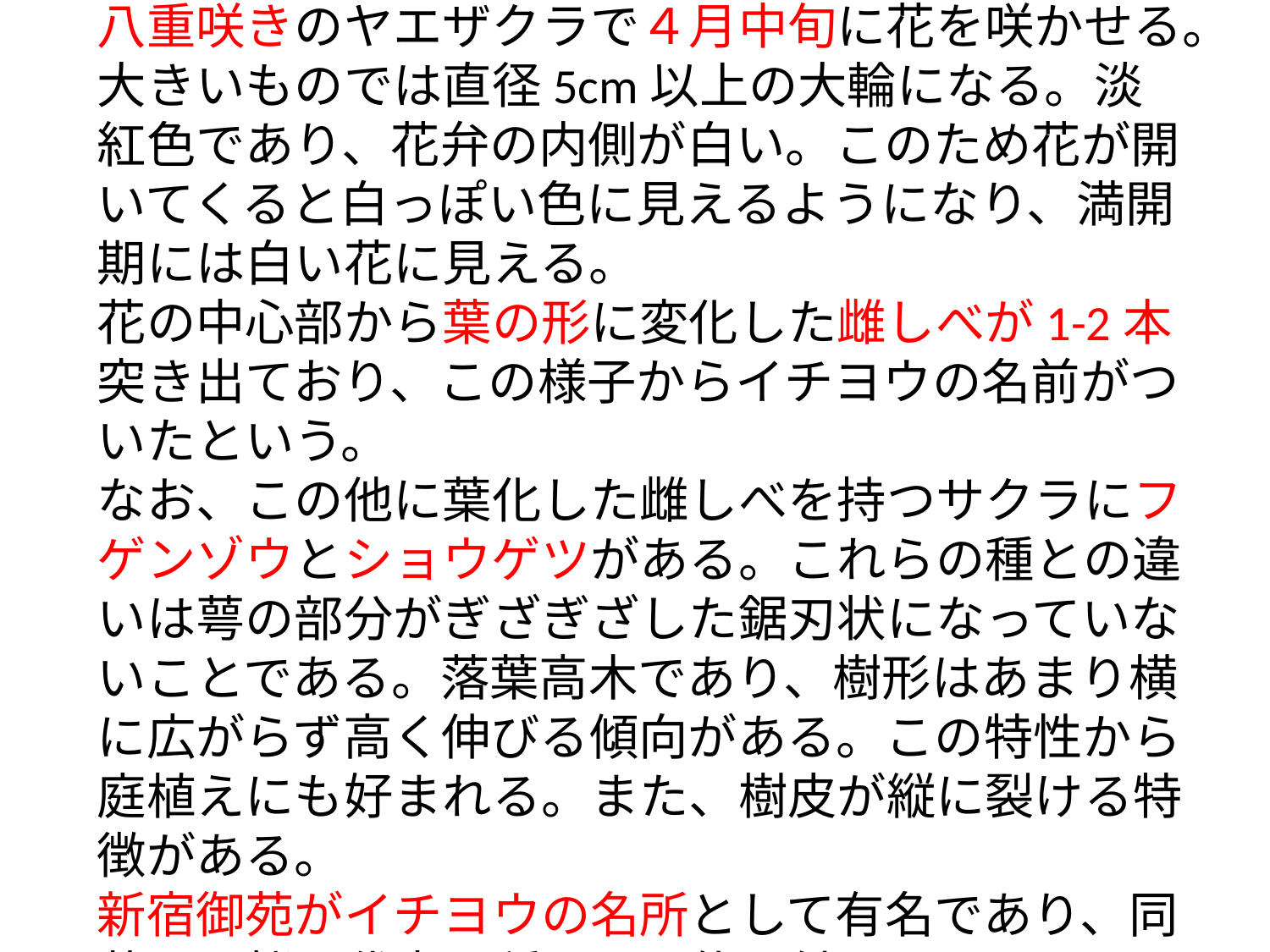

八重咲きのヤエザクラで４月中旬に花を咲かせる。大きいものでは直径5cm以上の大輪になる。淡紅色であり、花弁の内側が白い。このため花が開いてくると白っぽい色に見えるようになり、満開期には白い花に見える。
花の中心部から葉の形に変化した雌しべが1-2本突き出ており、この様子からイチヨウの名前がついたという。
なお、この他に葉化した雌しべを持つサクラにフゲンゾウとショウゲツがある。これらの種との違いは萼の部分がぎざぎざした鋸刃状になっていないことである。落葉高木であり、樹形はあまり横に広がらず高く伸びる傾向がある。この特性から庭植えにも好まれる。また、樹皮が縦に裂ける特徴がある。
新宿御苑がイチヨウの名所として有名であり、同苑では桜の代表品種として位置付けている。